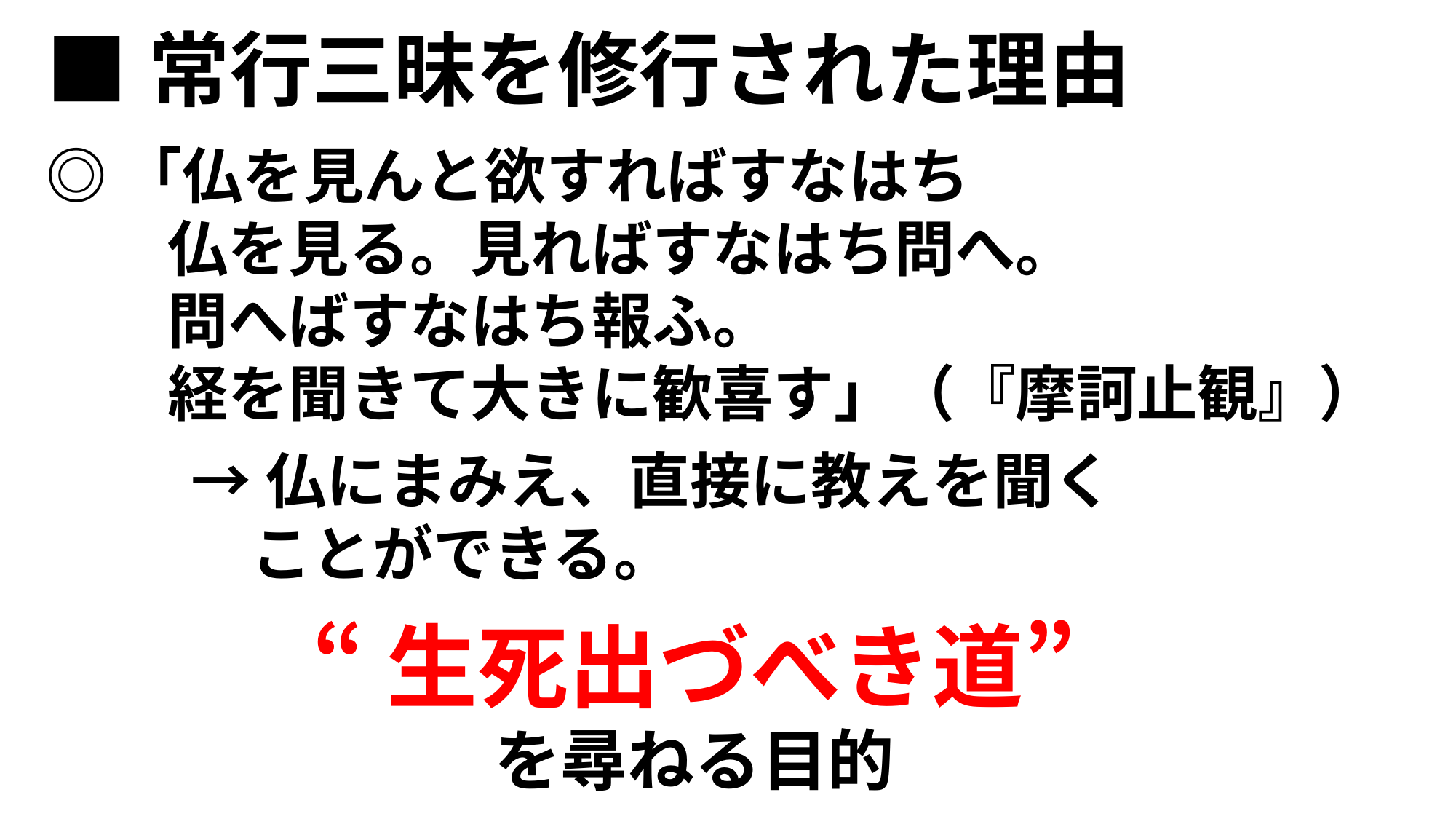

■常行三昧を修行された理由
◎「仏を見んと欲すればすなはち
　　仏を見る。見ればすなはち問へ。
　　問へばすなはち報ふ。
　　経を聞きて大きに歓喜す」（『摩訶止観』）
→仏にまみえ、直接に教えを聞く
　ことができる。
“生死出づべき道”
を尋ねる目的